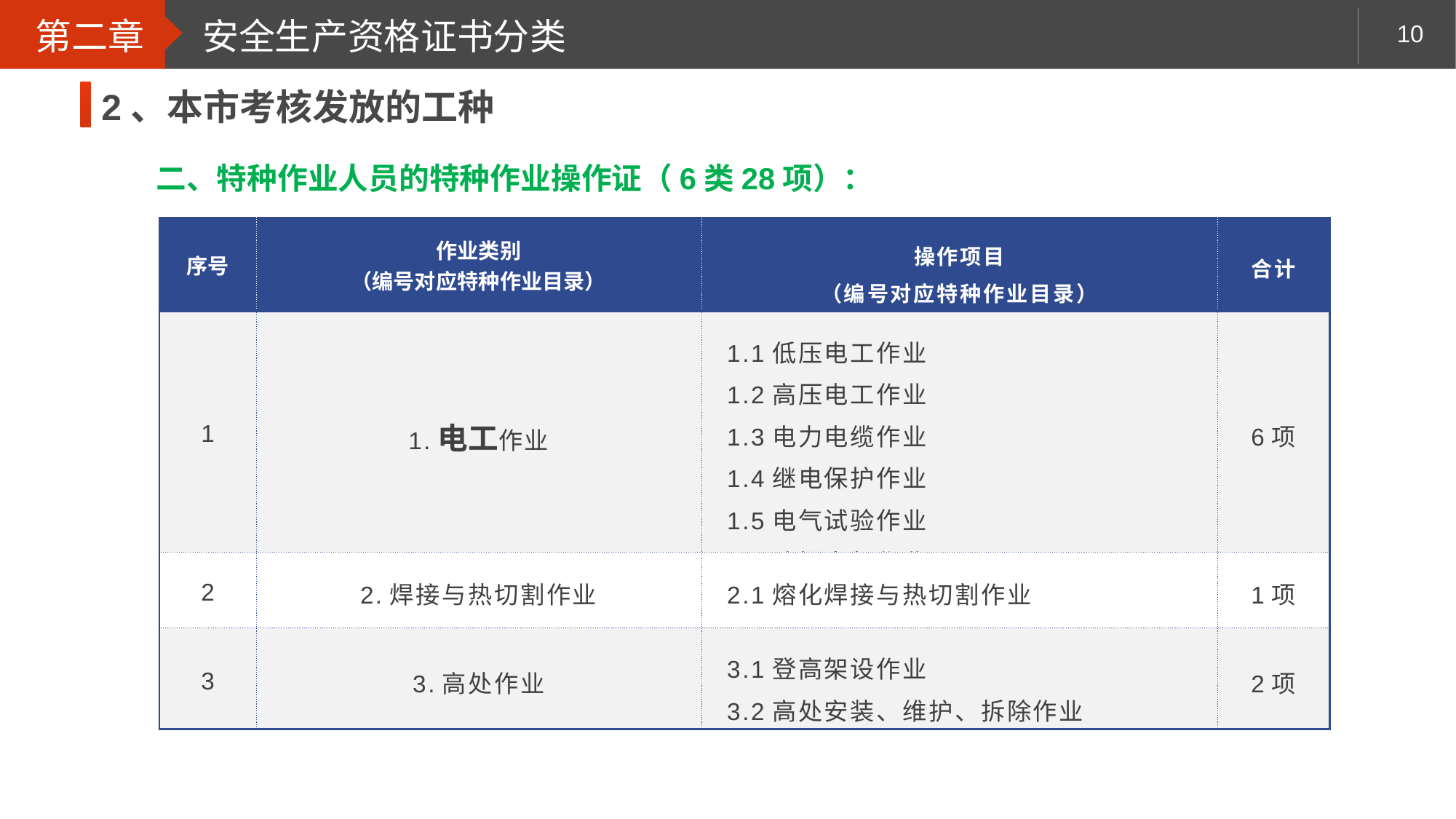

第二章
安全生产资格证书分类
2、本市考核发放的工种

二、特种作业人员的特种作业操作证（6类28项）：
| 序号 | 作业类别 （编号对应特种作业目录） | 操作项目 （编号对应特种作业目录） | 合计 |
| --- | --- | --- | --- |
| 1 | 1.电工作业 | 1.1低压电工作业 1.2高压电工作业 1.3电力电缆作业 1.4继电保护作业 1.5电气试验作业 1.6防爆电气作业 | 6项 |
| 2 | 2.焊接与热切割作业 | 2.1熔化焊接与热切割作业 | 1项 |
| 3 | 3.高处作业 | 3.1登高架设作业 3.2高处安装、维护、拆除作业 | 2项 |